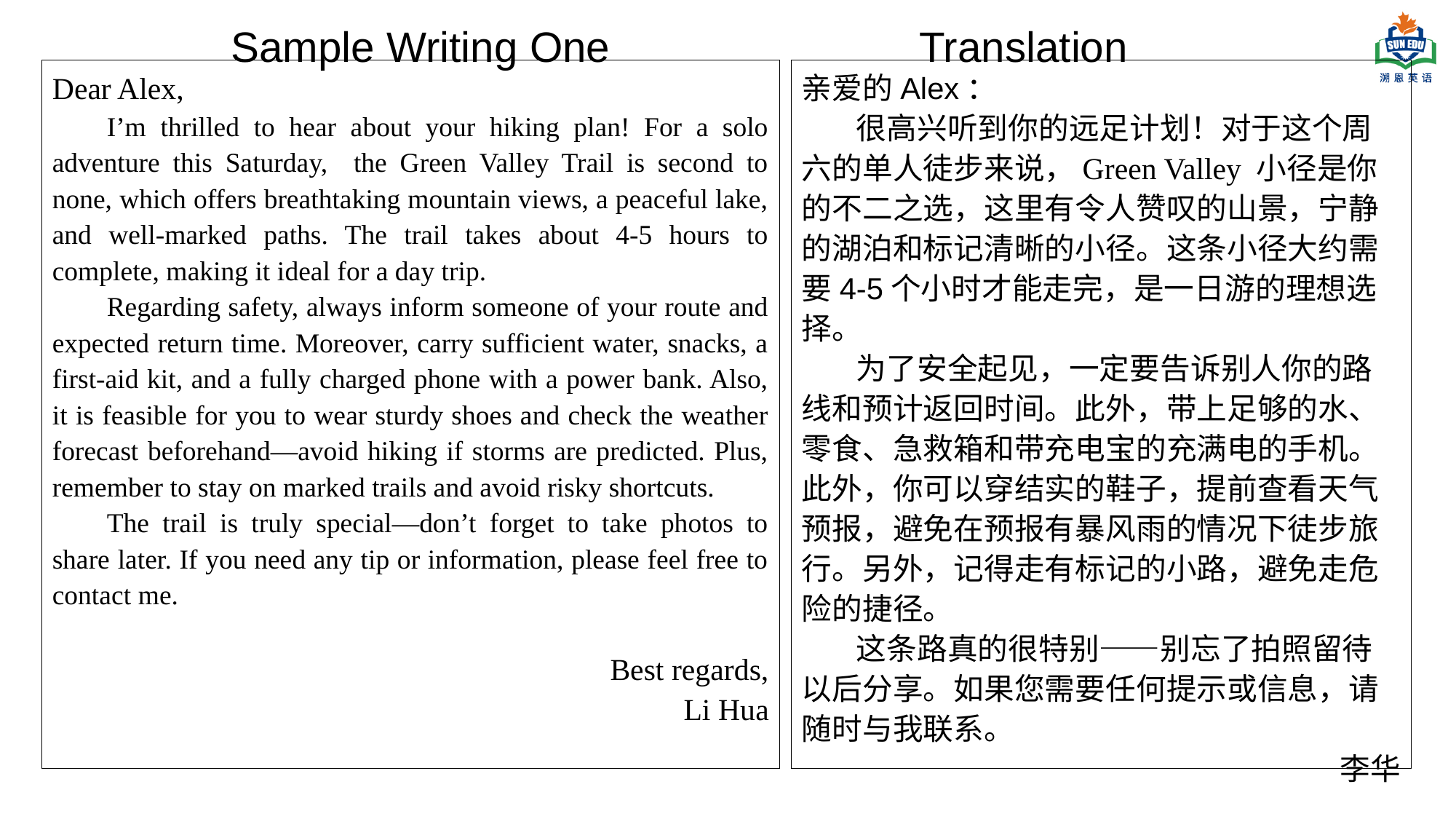

Sample Writing One
Translation
Dear Alex,
I’m thrilled to hear about your hiking plan! For a solo adventure this Saturday,  the Green Valley Trail is second to none, which offers breathtaking mountain views, a peaceful lake, and well-marked paths. The trail takes about 4-5 hours to complete, making it ideal for a day trip.
Regarding safety, always inform someone of your route and expected return time. Moreover, carry sufficient water, snacks, a first-aid kit, and a fully charged phone with a power bank. Also, it is feasible for you to wear sturdy shoes and check the weather forecast beforehand—avoid hiking if storms are predicted. Plus, remember to stay on marked trails and avoid risky shortcuts.
The trail is truly special—don’t forget to take photos to share later. If you need any tip or information, please feel free to contact me.

Best regards,
Li Hua
亲爱的Alex：
很高兴听到你的远足计划！对于这个周六的单人徒步来说，Green Valley 小径是你的不二之选，这里有令人赞叹的山景，宁静的湖泊和标记清晰的小径。这条小径大约需要4-5个小时才能走完，是一日游的理想选择。
为了安全起见，一定要告诉别人你的路线和预计返回时间。此外，带上足够的水、零食、急救箱和带充电宝的充满电的手机。此外，你可以穿结实的鞋子，提前查看天气预报，避免在预报有暴风雨的情况下徒步旅行。另外，记得走有标记的小路，避免走危险的捷径。
这条路真的很特别——别忘了拍照留待以后分享。如果您需要任何提示或信息，请随时与我联系。
李华